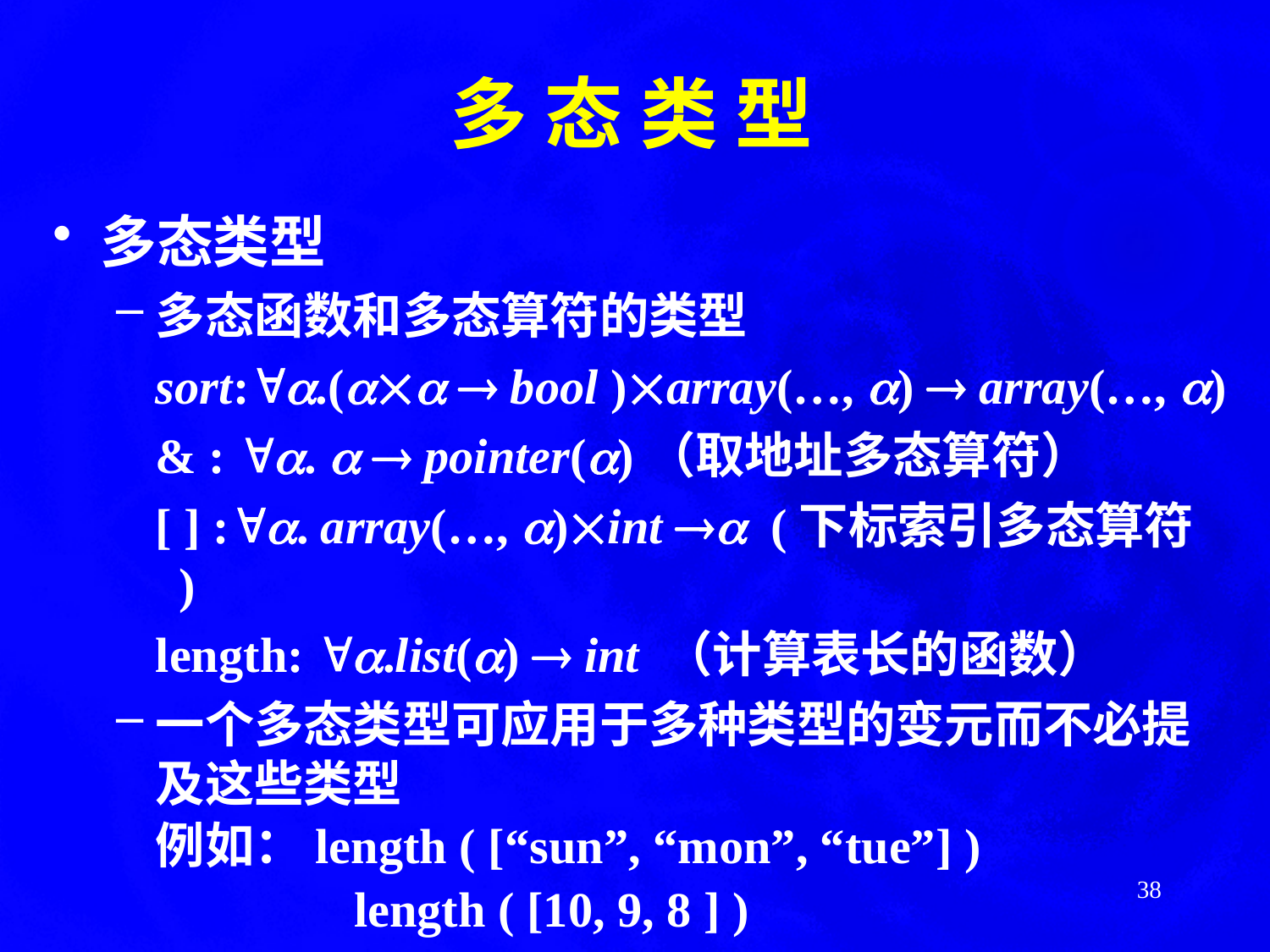

多 态 类 型
多态类型
多态函数和多态算符的类型
	sort:∀α.(α×α → bool )×array(…, α) → array(…, α)
	& : ∀α. α → pointer(α)（取地址多态算符）
	[ ] :∀α. array(…, α)×int →α  (下标索引多态算符 )
	length: ∀α.list(α) → int （计算表长的函数）
一个多态类型可应用于多种类型的变元而不必提及这些类型
	例如：length ( [“sun”, “mon”, “tue”] )
			length ( [10, 9, 8 ] )
38